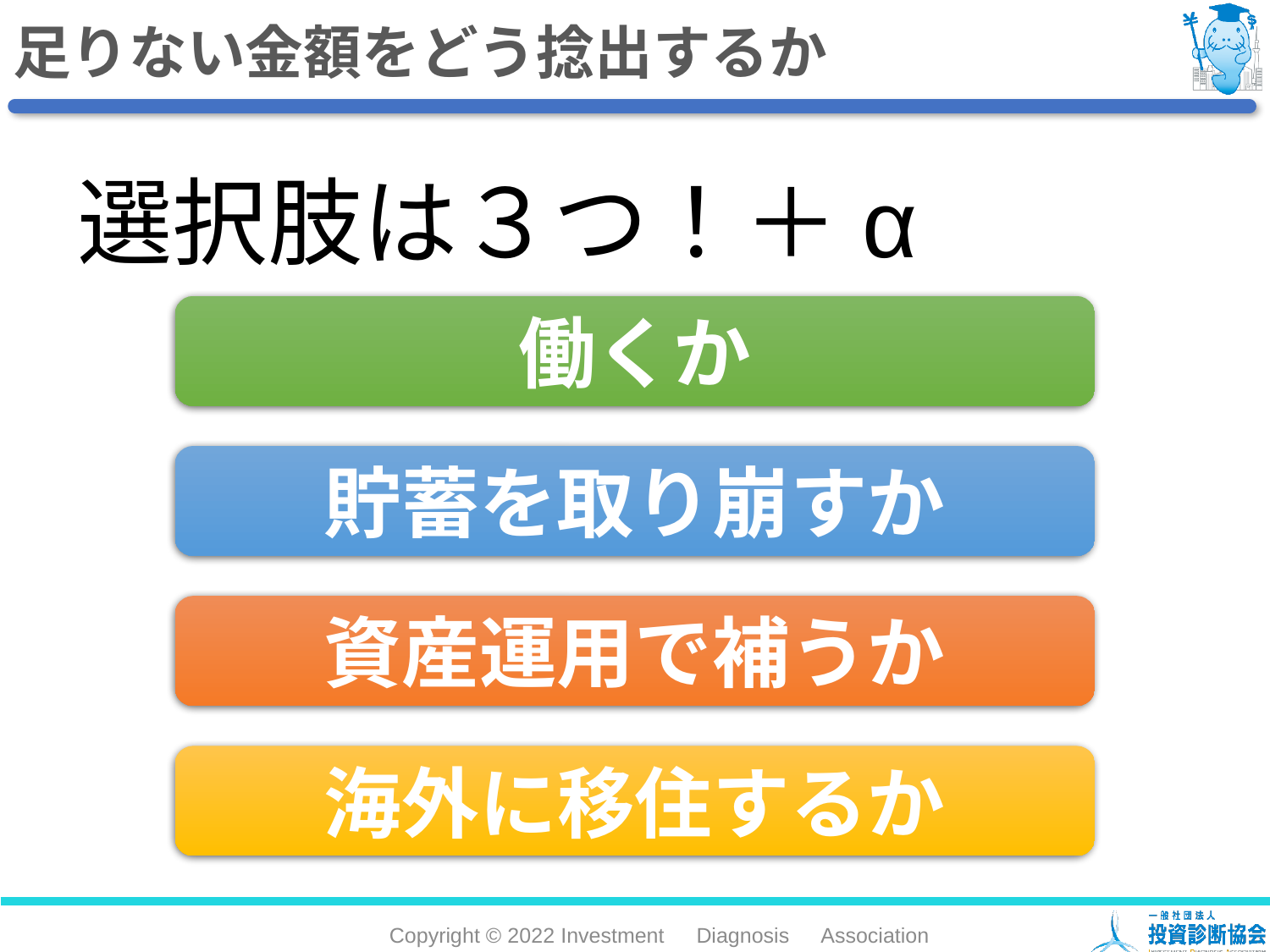

足りない金額をどう捻出するか
選択肢は３つ！＋α
働くか
貯蓄を取り崩すか
資産運用で補うか
海外に移住するか